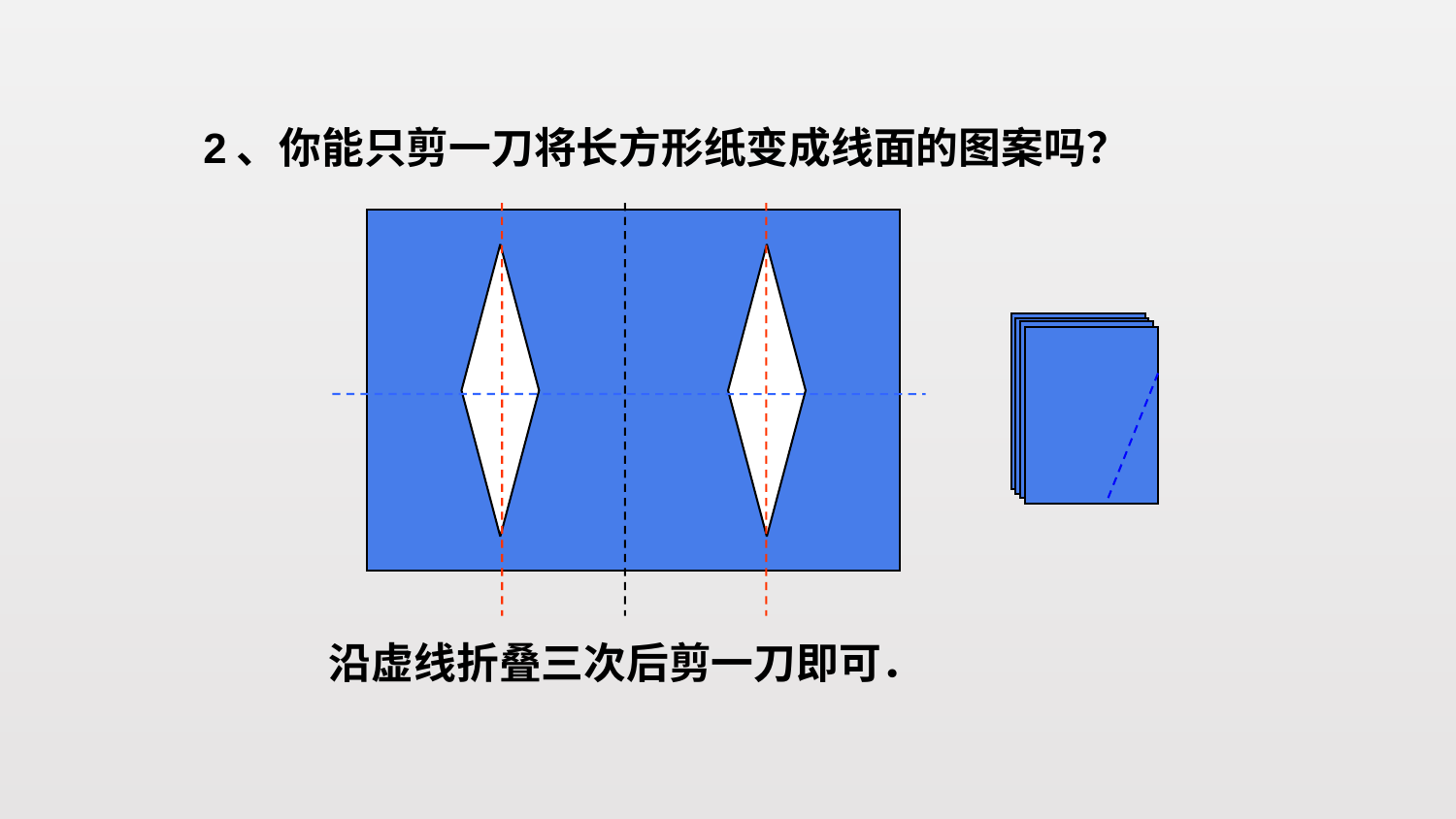

2、你能只剪一刀将长方形纸变成线面的图案吗？

沿虚线折叠三次后剪一刀即可．